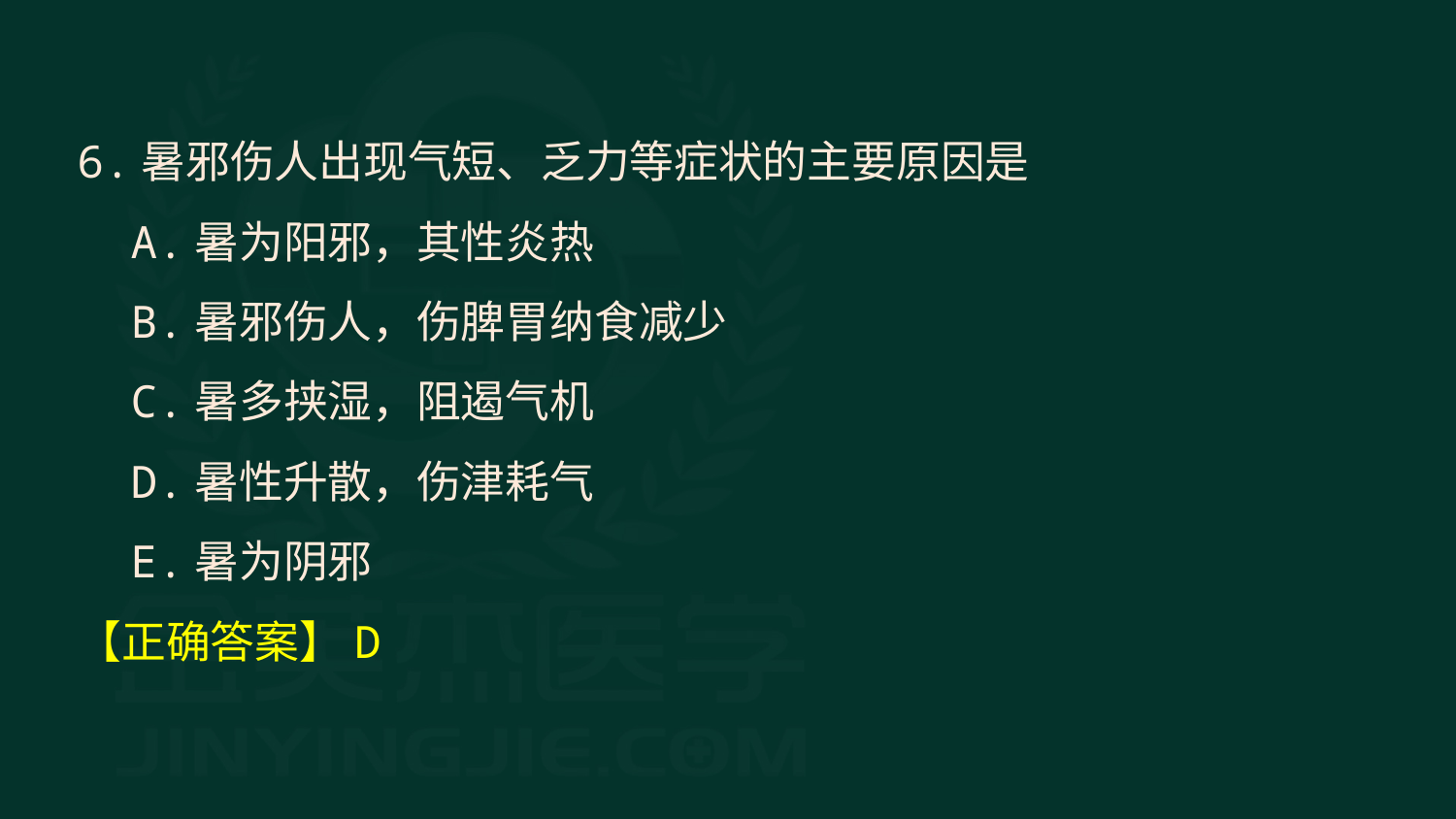

6.暑邪伤人出现气短、乏力等症状的主要原因是
  A.暑为阳邪，其性炎热
  B.暑邪伤人，伤脾胃纳食减少
  C.暑多挟湿，阻遏气机
  D.暑性升散，伤津耗气
  E.暑为阴邪
【正确答案】D